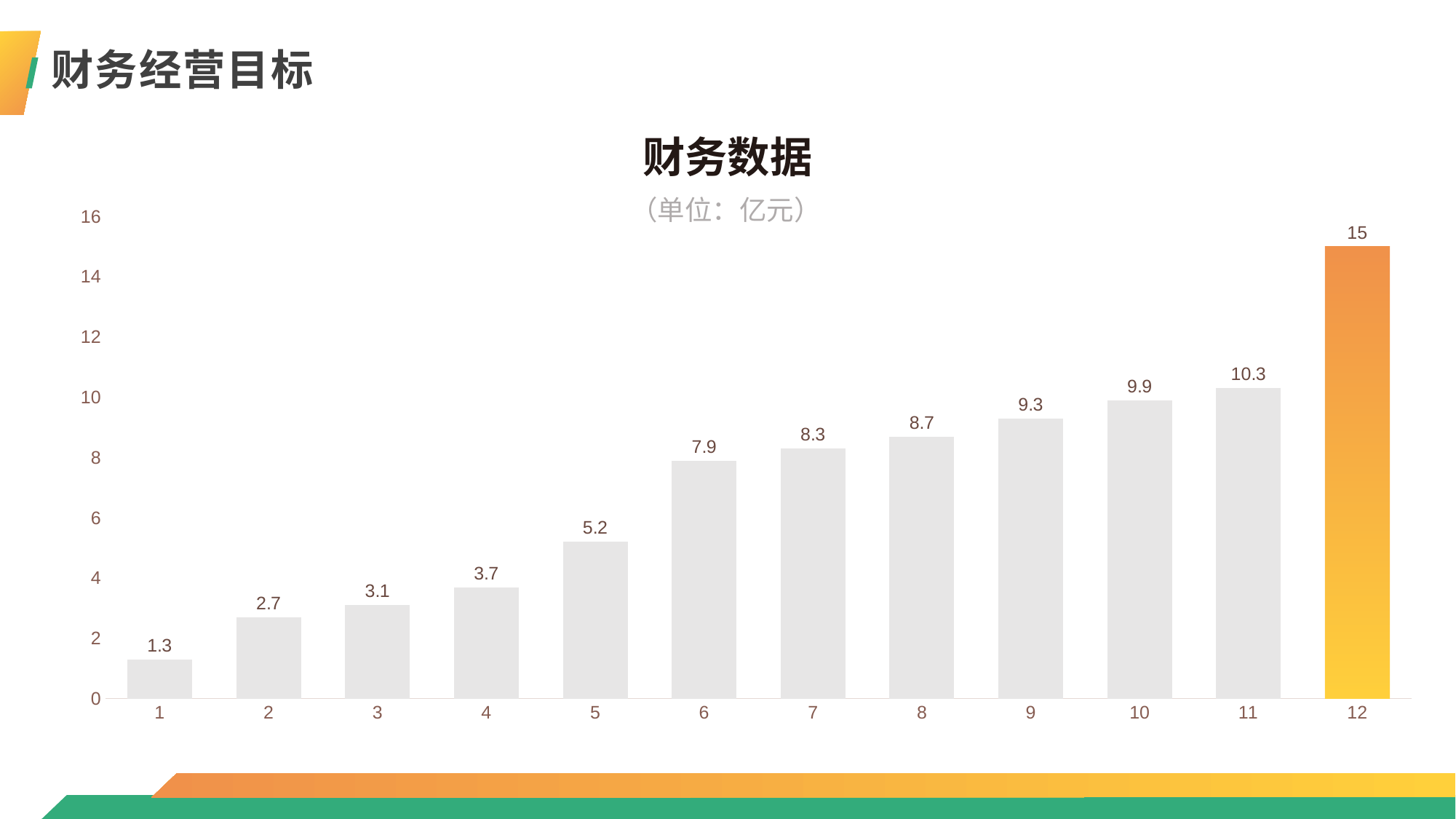

财务经营目标
财务数据
（单位：亿元）

### Chart

| Category | 系列 1 |
|---|---|
| 1 | 1.3 |
| 2 | 2.7 |
| 3 | 3.1 |
| 4 | 3.7 |
| 5 | 5.2 |
| 6 | 7.9 |
| 7 | 8.3 |
| 8 | 8.7 |
| 9 | 9.3 |
| 10 | 9.9 |
| 11 | 10.3 |
| 12 | 15.0 |